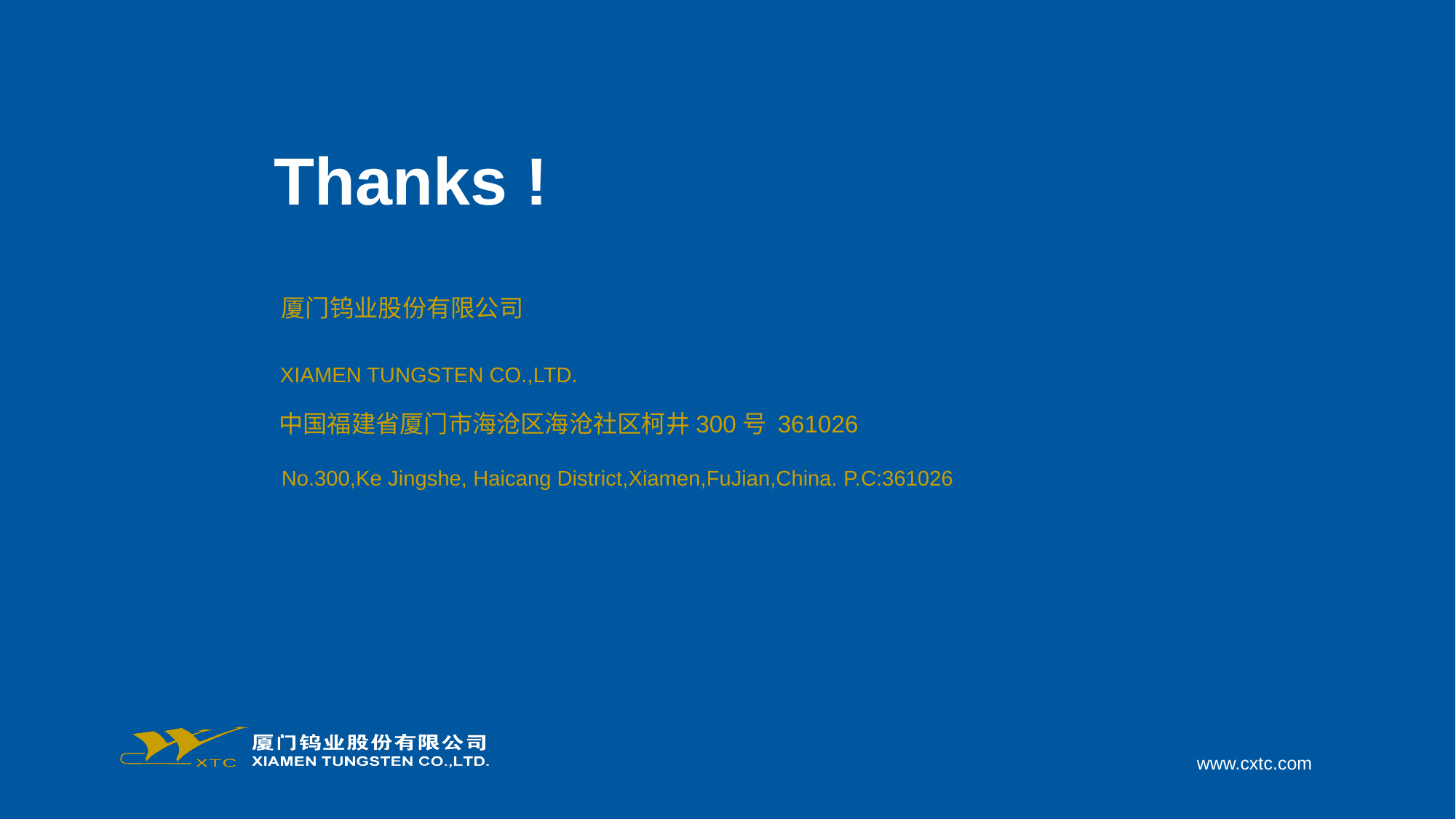

Thanks !
厦门钨业股份有限公司
XIAMEN TUNGSTEN CO.,LTD.
中国福建省厦门市海沧区海沧社区柯井300号 361026
No.300,Ke Jingshe, Haicang District,Xiamen,FuJian,China. P.C:361026